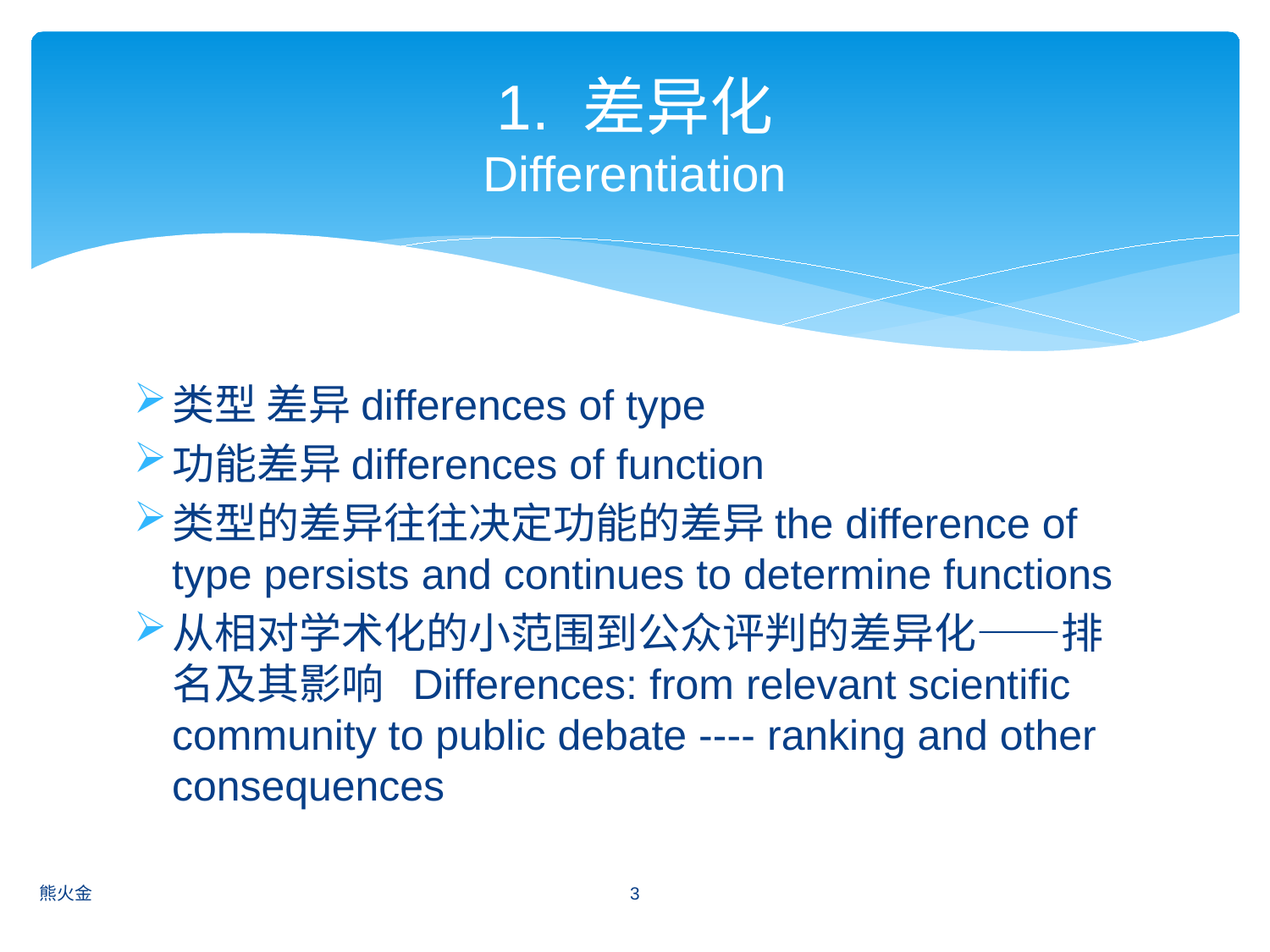

# 1. 差异化 Differentiation
类型 差异differences of type
功能差异differences of function
类型的差异往往决定功能的差异the difference of type persists and continues to determine functions
从相对学术化的小范围到公众评判的差异化——排名及其影响  Differences: from relevant scientific community to public debate ---- ranking and other consequences

3
熊火金